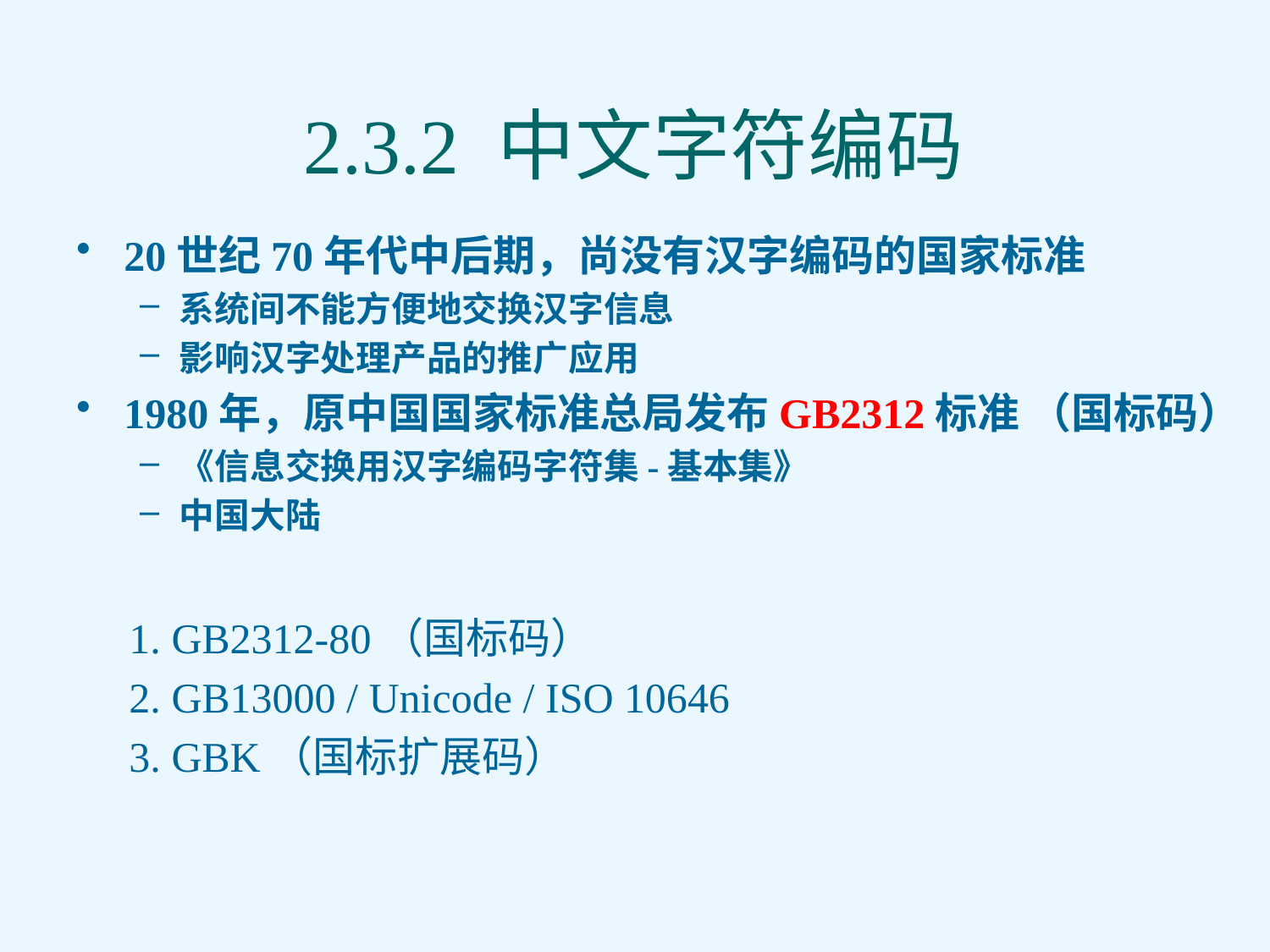

# 2.3.2 中文字符编码
20世纪70年代中后期，尚没有汉字编码的国家标准
系统间不能方便地交换汉字信息
影响汉字处理产品的推广应用
1980年，原中国国家标准总局发布GB2312标准 （国标码）
《信息交换用汉字编码字符集-基本集》
中国大陆

     1. GB2312-80（国标码）
     2. GB13000 / Unicode / ISO 10646
     3. GBK（国标扩展码）